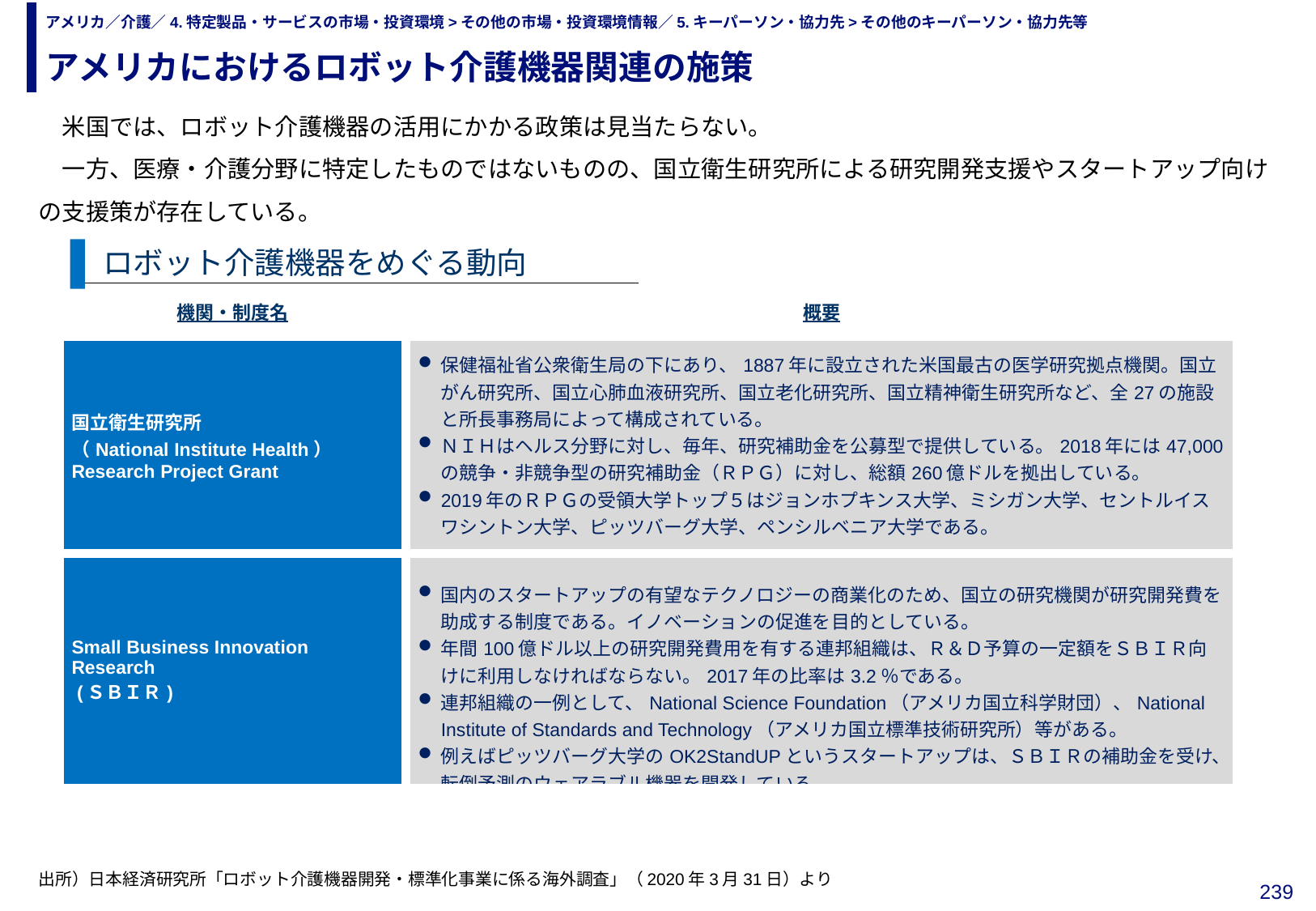

アメリカにおけるロボット介護機器関連の施策
# アメリカ／介護／4.特定製品・サービスの市場・投資環境>その他の市場・投資環境情報／5.キーパーソン・協力先>その他のキーパーソン・協力先等
　米国では、ロボット介護機器の活用にかかる政策は見当たらない。
　一方、医療・介護分野に特定したものではないものの、国立衛生研究所による研究開発支援やスタートアップ向けの支援策が存在している。
ロボット介護機器をめぐる動向

| 機関・制度名 | 概要 |
| --- | --- |
| 国立衛生研究所 （National Institute Health） Research Project Grant | 保健福祉省公衆衛生局の下にあり、1887年に設立された米国最古の医学研究拠点機関。国立がん研究所、国立心肺血液研究所、国立老化研究所、国立精神衛生研究所など、全27の施設と所長事務局によって構成されている。 ＮＩＨはヘルス分野に対し、毎年、研究補助金を公募型で提供している。2018年には47,000の競争・非競争型の研究補助金（ＲＰＧ）に対し、総額260億ドルを拠出している。  2019年のＲＰＧの受領大学トップ５はジョンホプキンス大学、ミシガン大学、セントルイスワシントン大学、ピッツバーグ大学、ペンシルベニア大学である。 |
| Small Business Innovation Research (ＳＢＩＲ) | 国内のスタートアップの有望なテクノロジーの商業化のため、国立の研究機関が研究開発費を助成する制度である。イノベーションの促進を目的としている。 年間100億ドル以上の研究開発費用を有する連邦組織は、Ｒ＆Ｄ予算の一定額をＳＢＩＲ向けに利用しなければならない。2017年の比率は3.2％である。 連邦組織の一例として、National Science Foundation（アメリカ国立科学財団）、National Institute of Standards and Technology（アメリカ国立標準技術研究所）等がある。 例えばピッツバーグ大学のOK2StandUPというスタートアップは、ＳＢＩＲの補助金を受け、転倒予測のウェアラブル機器を開発している。 |
出所）日本経済研究所「ロボット介護機器開発・標準化事業に係る海外調査」（2020年3月31日）より